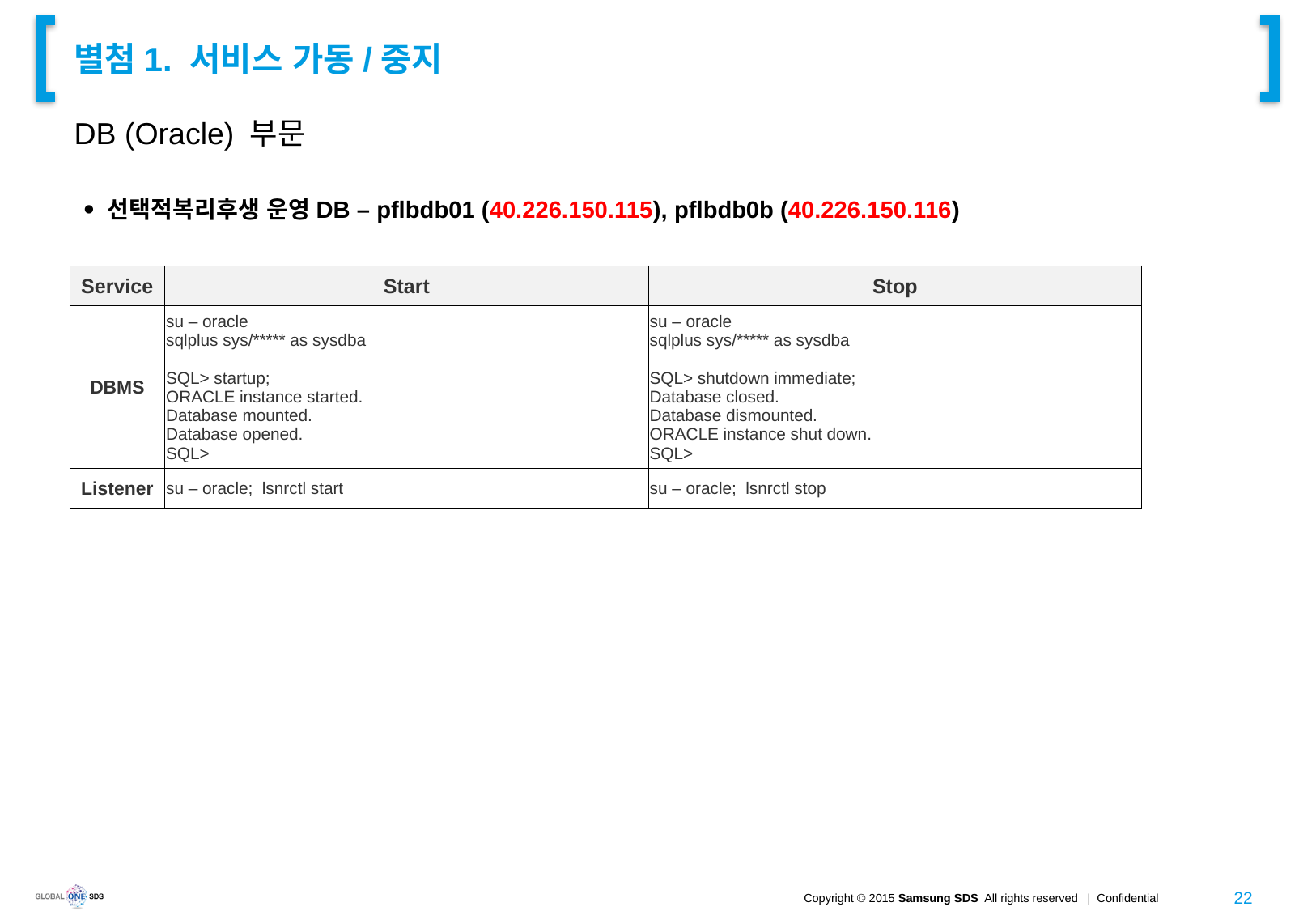

# 별첨1. 서비스 가동/중지
DB (Oracle) 부문
선택적복리후생 운영DB – pflbdb01 (40.226.150.115), pflbdb0b (40.226.150.116)
| Service | Start | Stop |
| --- | --- | --- |
| DBMS | su – oracle sqlplus sys/\*\*\*\*\* as sysdba SQL> startup; ORACLE instance started. Database mounted. Database opened. SQL> | su – oracle sqlplus sys/\*\*\*\*\* as sysdba SQL> shutdown immediate; Database closed. Database dismounted. ORACLE instance shut down. SQL> |
| Listener | su – oracle; lsnrctl start | su – oracle; lsnrctl stop |